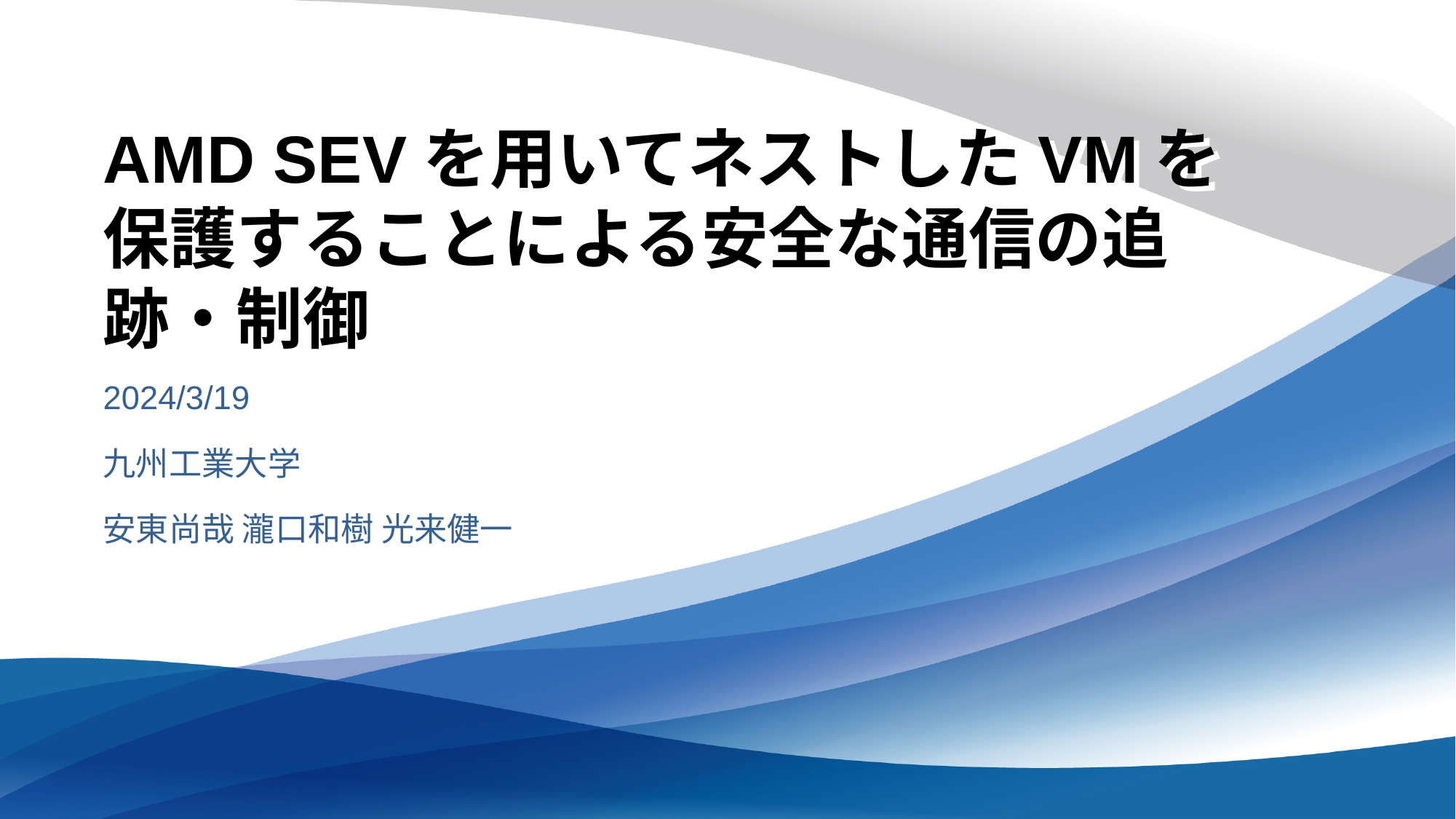

# AMD SEVを用いてネストしたVMを保護することによる安全な通信の追跡・制御
2024/3/19
九州工業大学
安東尚哉 瀧口和樹 光来健一